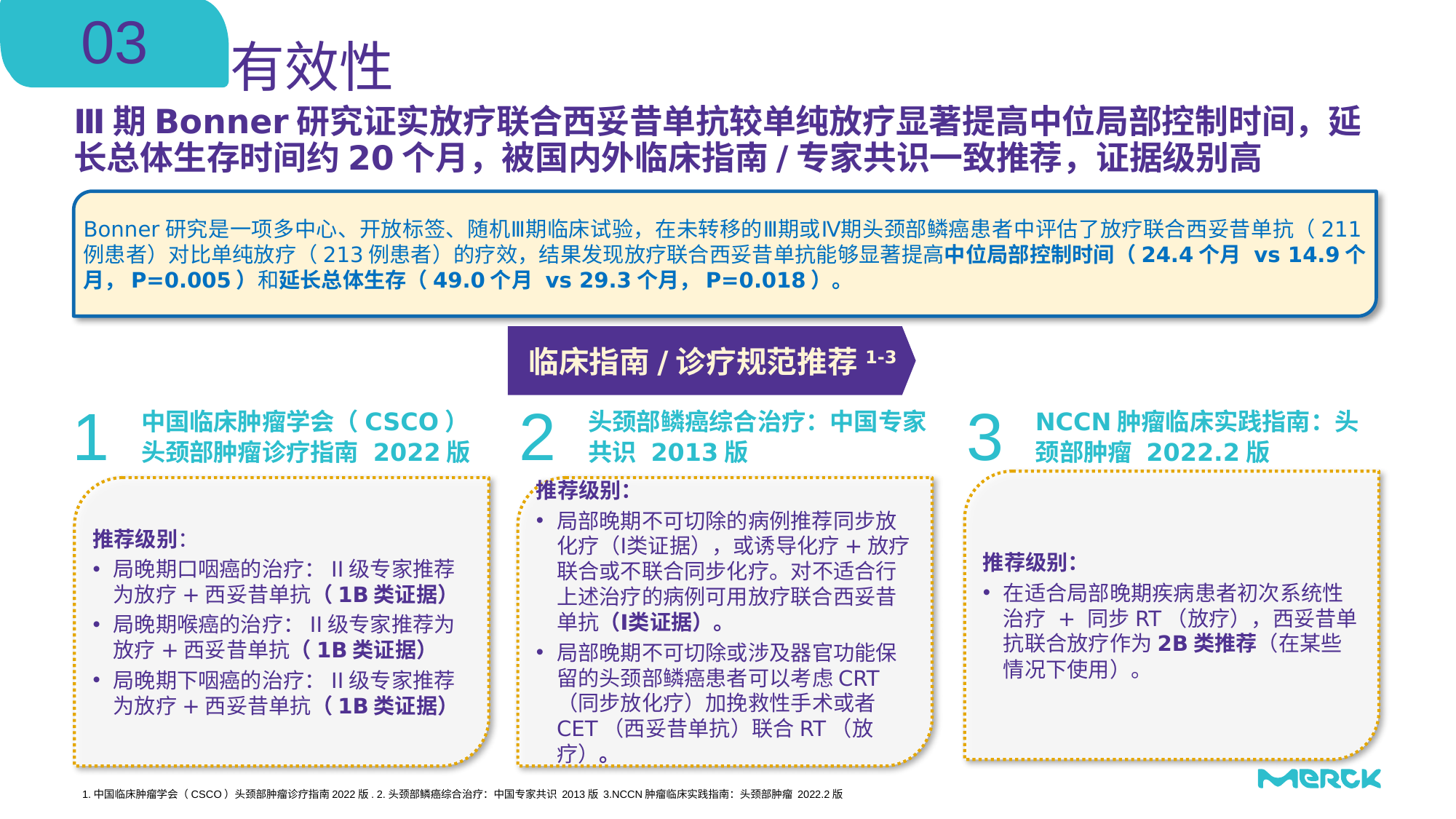

03
有效性

# Ⅲ期Bonner研究证实放疗联合西妥昔单抗较单纯放疗显著提高中位局部控制时间，延长总体生存时间约20个月，被国内外临床指南/专家共识一致推荐，证据级别高
Bonner研究是一项多中心、开放标签、随机Ⅲ期临床试验，在未转移的Ⅲ期或Ⅳ期头颈部鳞癌患者中评估了放疗联合西妥昔单抗（211例患者）对比单纯放疗（213例患者）的疗效，结果发现放疗联合西妥昔单抗能够显著提高中位局部控制时间（24.4个月 vs 14.9个月，P=0.005）和延长总体生存（49.0个月 vs 29.3个月，P=0.018）。
临床指南/诊疗规范推荐1-3
：
1
中国临床肿瘤学会（CSCO）头颈部肿瘤诊疗指南 2022版
2
头颈部鳞癌综合治疗：中国专家共识 2013版
3
NCCN肿瘤临床实践指南：头颈部肿瘤 2022.2版

推荐级别：
在适合局部晚期疾病患者初次系统性治疗 + 同步RT（放疗），西妥昔单抗联合放疗作为2B类推荐（在某些情况下使用）。
推荐级别：
局晚期口咽癌的治疗：II级专家推荐为放疗+西妥昔单抗（1B类证据）
局晚期喉癌的治疗：II级专家推荐为放疗+西妥昔单抗（1B类证据）
局晚期下咽癌的治疗：II级专家推荐为放疗+西妥昔单抗（1B类证据）
推荐级别：
局部晚期不可切除的病例推荐同步放化疗（Ⅰ类证据），或诱导化疗+放疗联合或不联合同步化疗。对不适合行上述治疗的病例可用放疗联合西妥昔单抗（Ⅰ类证据）。
局部晚期不可切除或涉及器官功能保留的头颈部鳞癌患者可以考虑CRT（同步放化疗）加挽救性手术或者CET（西妥昔单抗）联合RT（放疗）。
1.中国临床肿瘤学会（CSCO）头颈部肿瘤诊疗指南2022版. 2.头颈部鳞癌综合治疗：中国专家共识 2013版 3.NCCN肿瘤临床实践指南：头颈部肿瘤 2022.2版